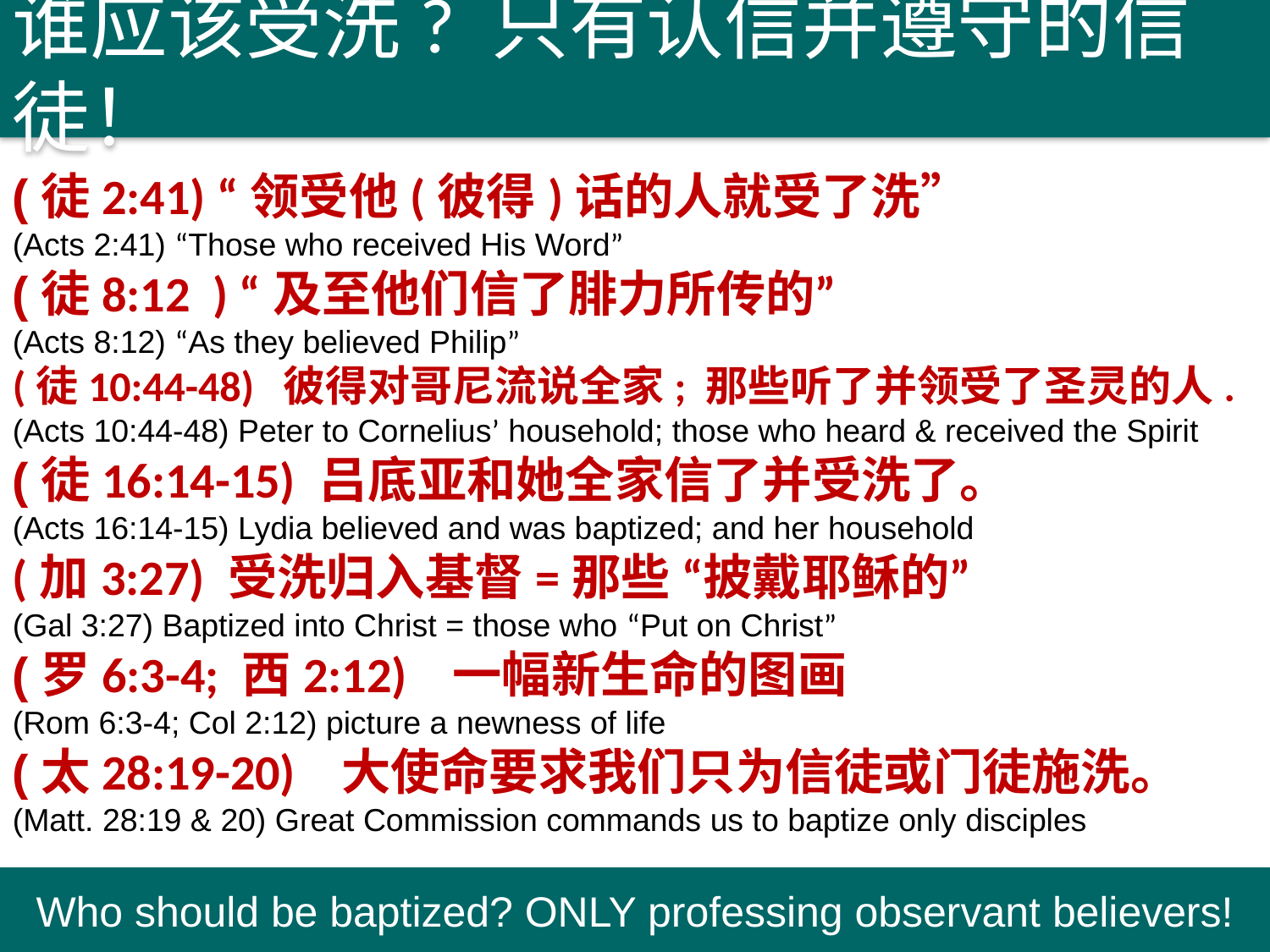

谁应该受洗? 只有认信并遵守的信徒！
(徒2:41) “领受他(彼得)话的人就受了洗”
(Acts 2:41) “Those who received His Word”
(徒8:12  ) “及至他们信了腓力所传的”
(Acts 8:12) “As they believed Philip”
(徒10:44-48)  彼得对哥尼流说全家; 那些听了并领受了圣灵的人.
(Acts 10:44-48) Peter to Cornelius’ household; those who heard & received the Spirit
(徒16:14-15) 吕底亚和她全家信了并受洗了。
(Acts 16:14-15) Lydia believed and was baptized; and her household
(加3:27) 受洗归入基督=那些 “披戴耶稣的”
(Gal 3:27) Baptized into Christ = those who “Put on Christ”
(罗6:3-4; 西2:12)   一幅新生命的图画
(Rom 6:3-4; Col 2:12) picture a newness of life
(太28:19-20)   大使命要求我们只为信徒或门徒施洗。
(Matt. 28:19 & 20) Great Commission commands us to baptize only disciples
Who should be baptized? ONLY professing observant believers!